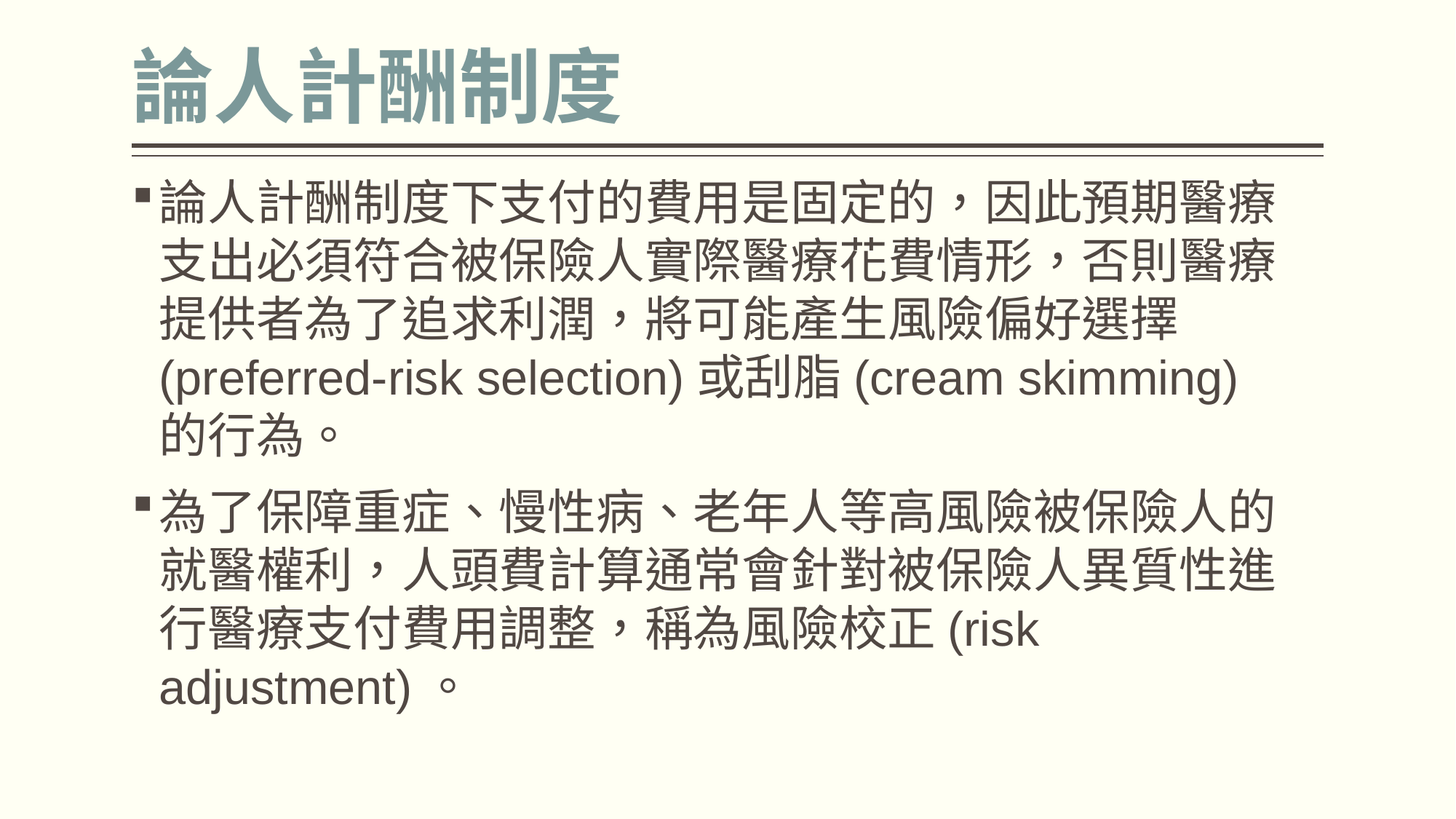

# 論人計酬制度
論人計酬制度下支付的費用是固定的，因此預期醫療支出必須符合被保險人實際醫療花費情形，否則醫療提供者為了追求利潤，將可能產生風險偏好選擇(preferred-risk selection)或刮脂(cream skimming)的行為。
為了保障重症、慢性病、老年人等高風險被保險人的就醫權利，人頭費計算通常會針對被保險人異質性進行醫療支付費用調整，稱為風險校正(risk adjustment)。